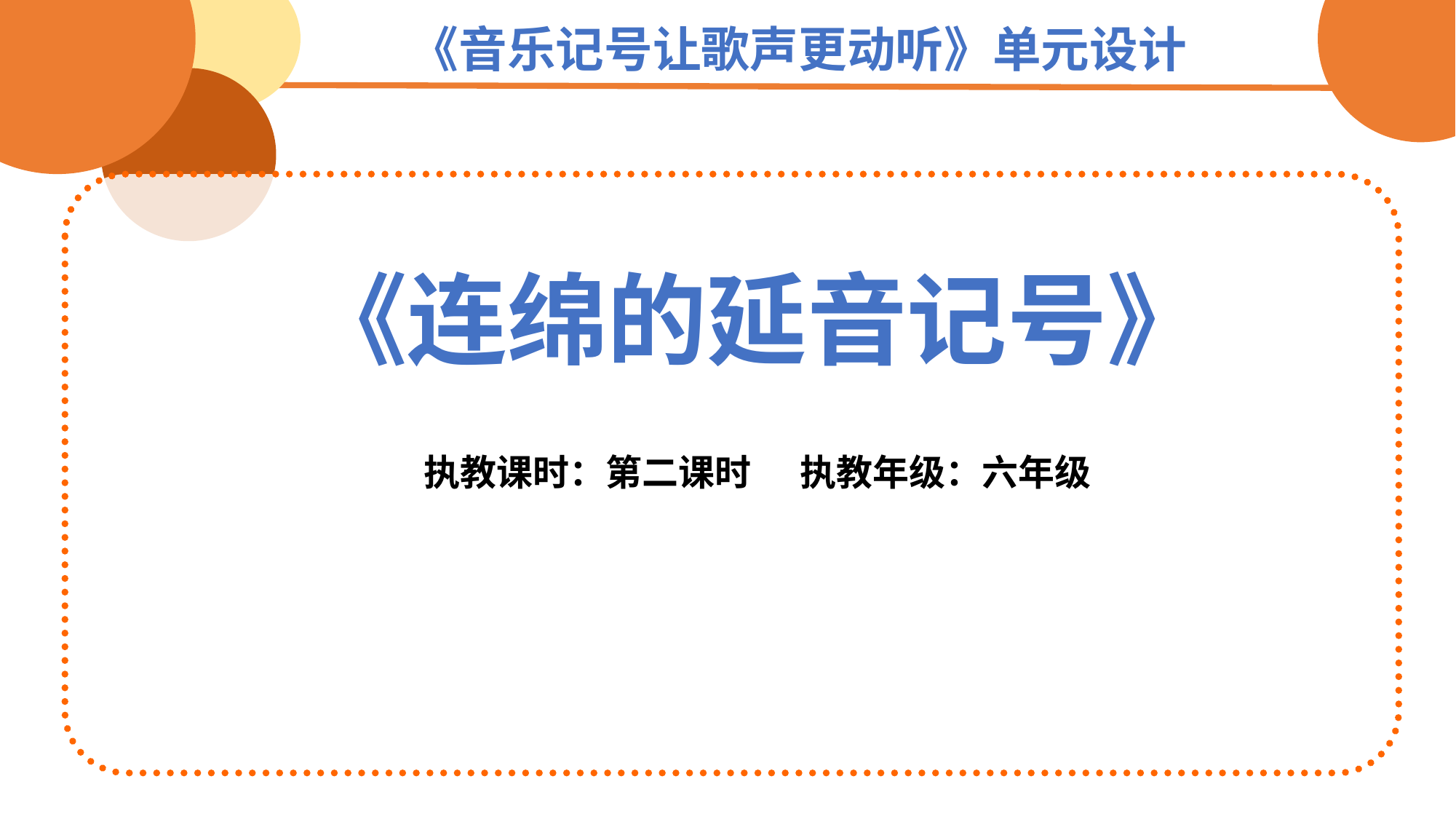

《音乐记号让歌声更动听》单元设计

《连绵的延音记号》
执教课时：第二课时      执教年级：六年级